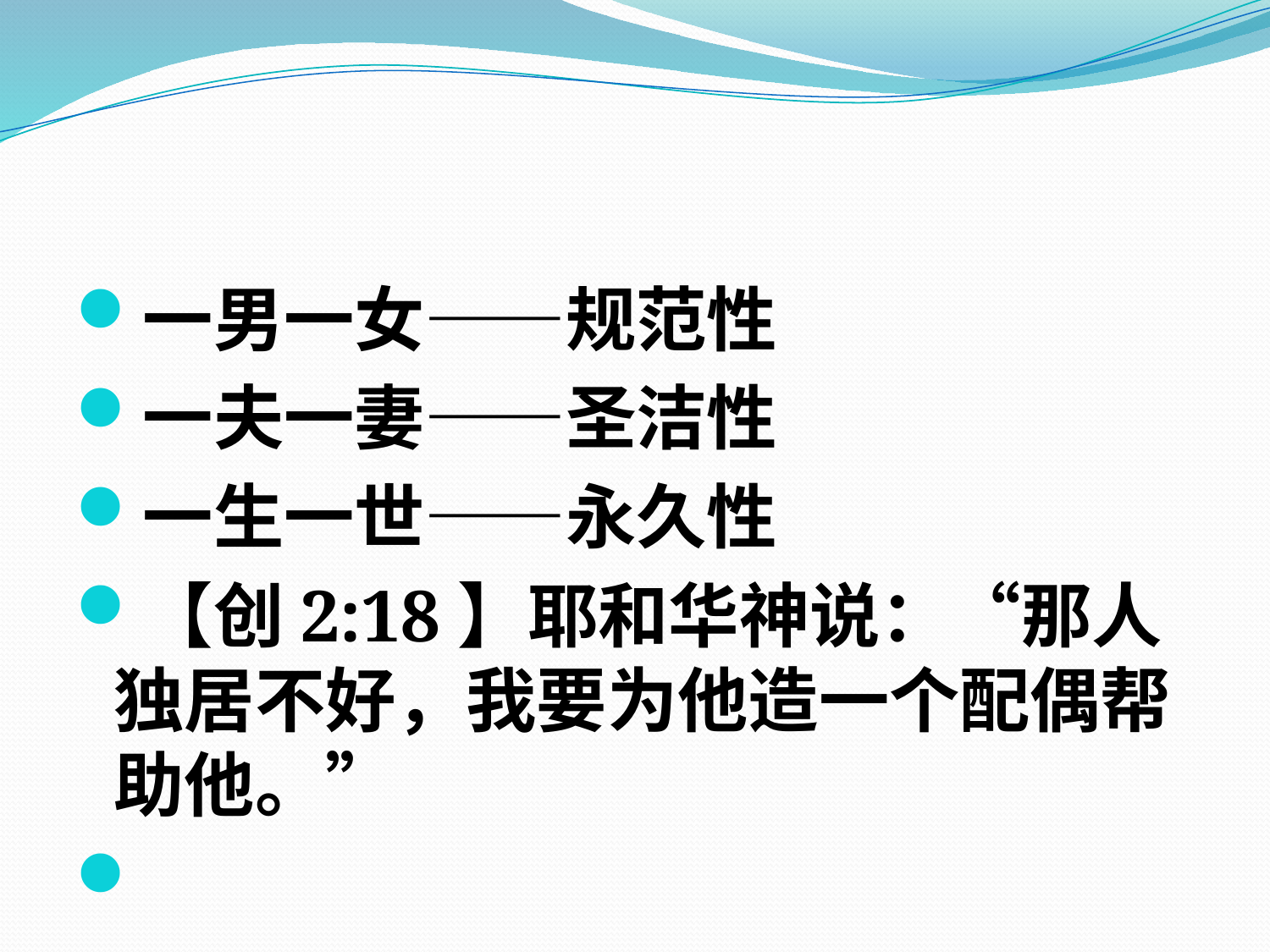

#
一男一女——规范性
一夫一妻——圣洁性
一生一世——永久性
【创2:18】耶和华神说：“那人独居不好，我要为他造一个配偶帮助他。”